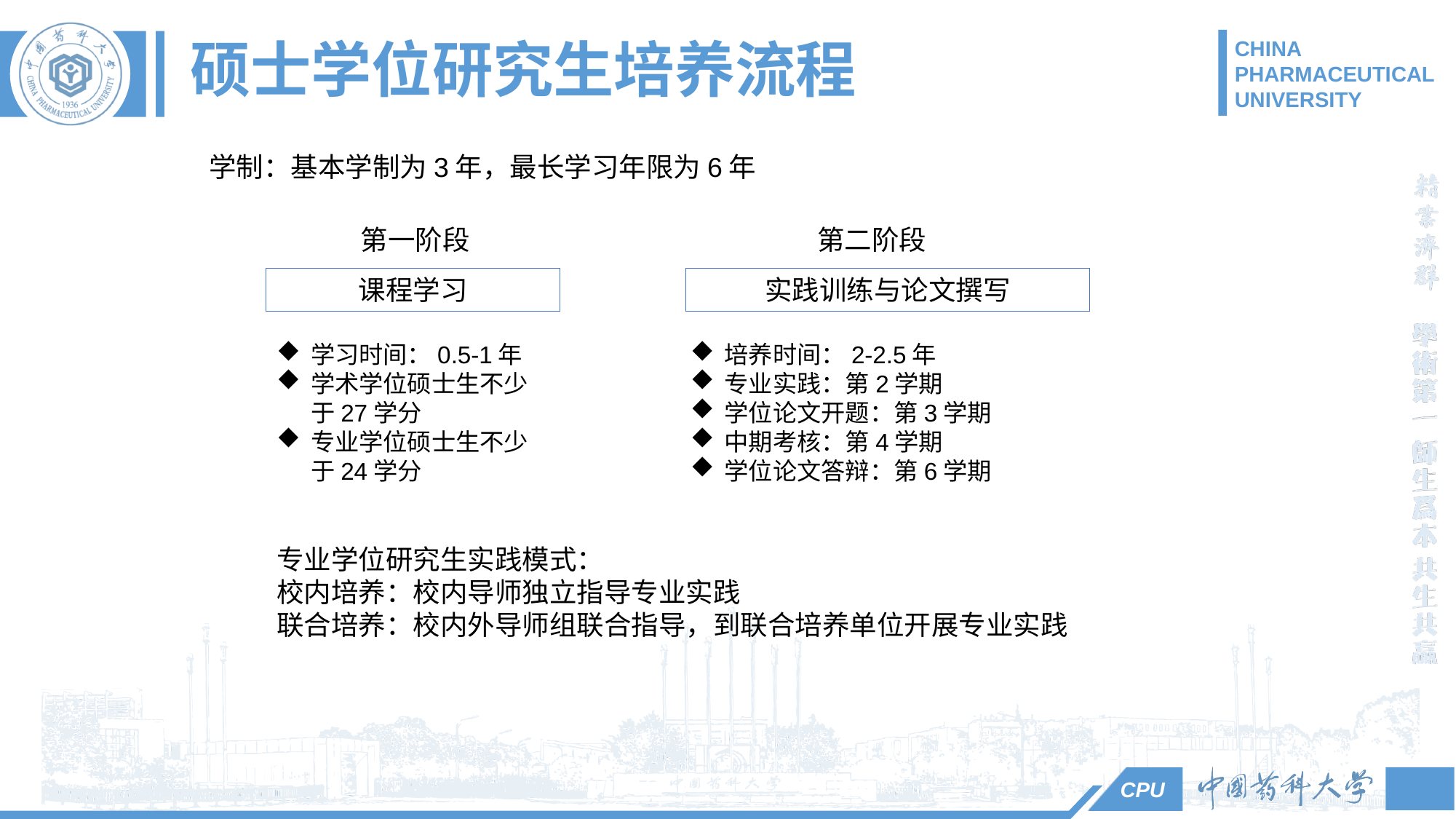

# 硕士学位研究生培养流程
1
学制：基本学制为3年，最长学习年限为6年
第一阶段
第二阶段
课程学习
实践训练与论文撰写
学习时间：0.5-1年
学术学位硕士生不少于27学分
专业学位硕士生不少于24学分

培养时间：2-2.5年
专业实践：第2学期
学位论文开题：第3学期
中期考核：第4学期
学位论文答辩：第6学期
专业学位研究生实践模式：
校内培养：校内导师独立指导专业实践
联合培养：校内外导师组联合指导，到联合培养单位开展专业实践

4